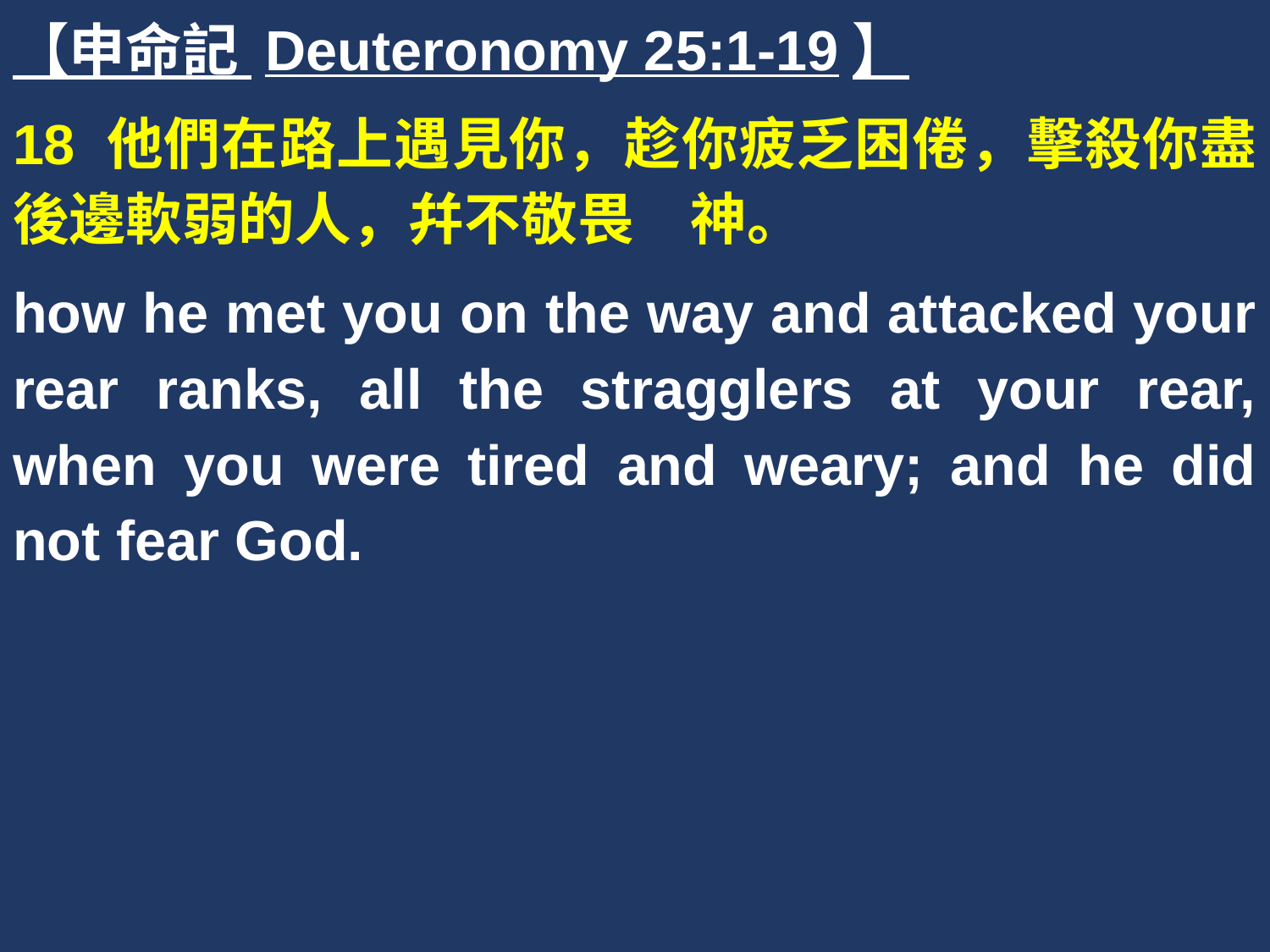

【申命記 Deuteronomy 25:1-19】
18 他們在路上遇見你，趁你疲乏困倦，擊殺你盡後邊軟弱的人，幷不敬畏　神。
how he met you on the way and attacked your rear ranks, all the stragglers at your rear, when you were tired and weary; and he did not fear God.